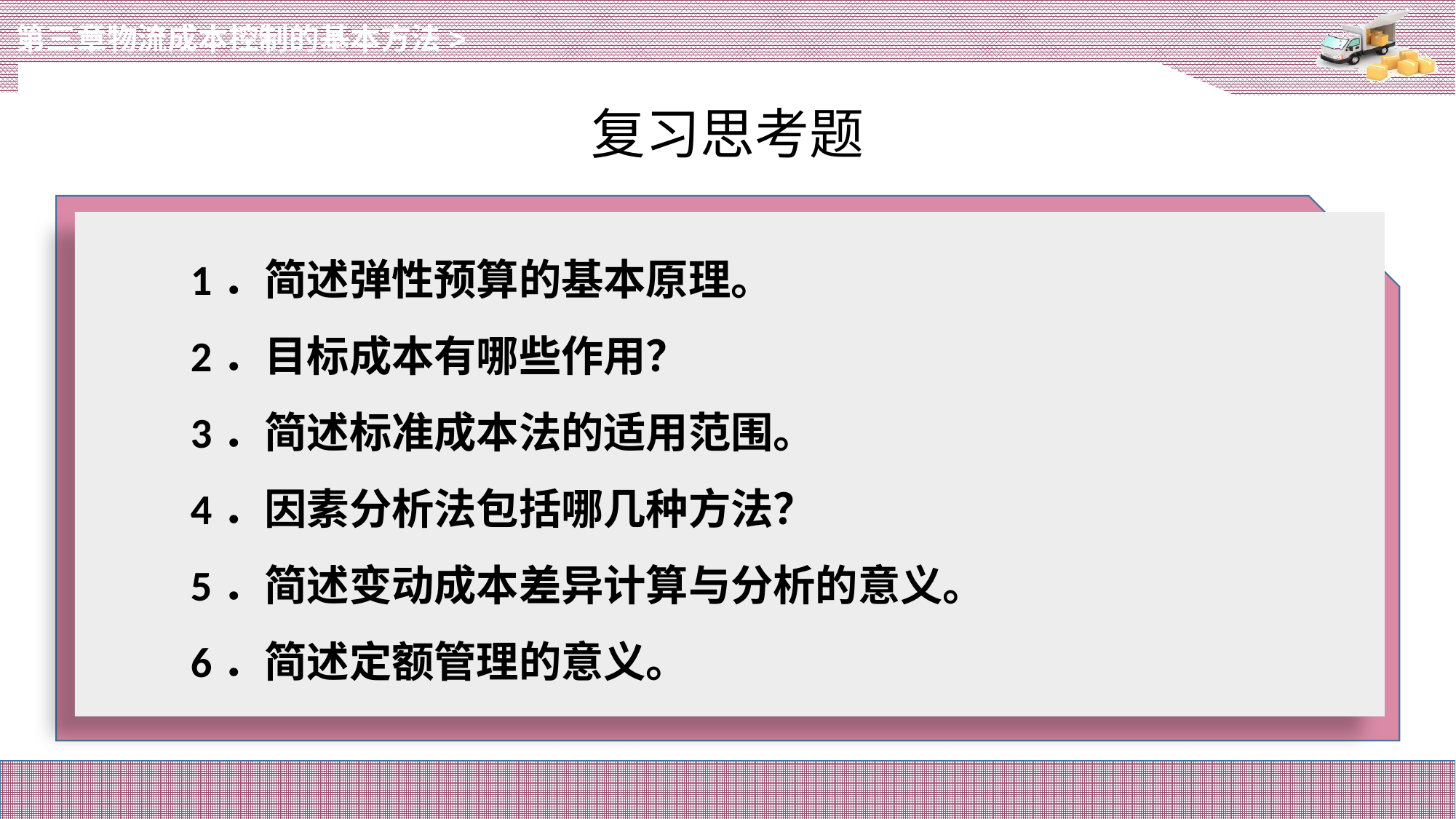

第三章物流成本控制的基本方法>
复习思考题
# 1．简述弹性预算的基本原理。
2．目标成本有哪些作用？
3．简述标准成本法的适用范围。
4．因素分析法包括哪几种方法？
5．简述变动成本差异计算与分析的意义。
6．简述定额管理的意义。